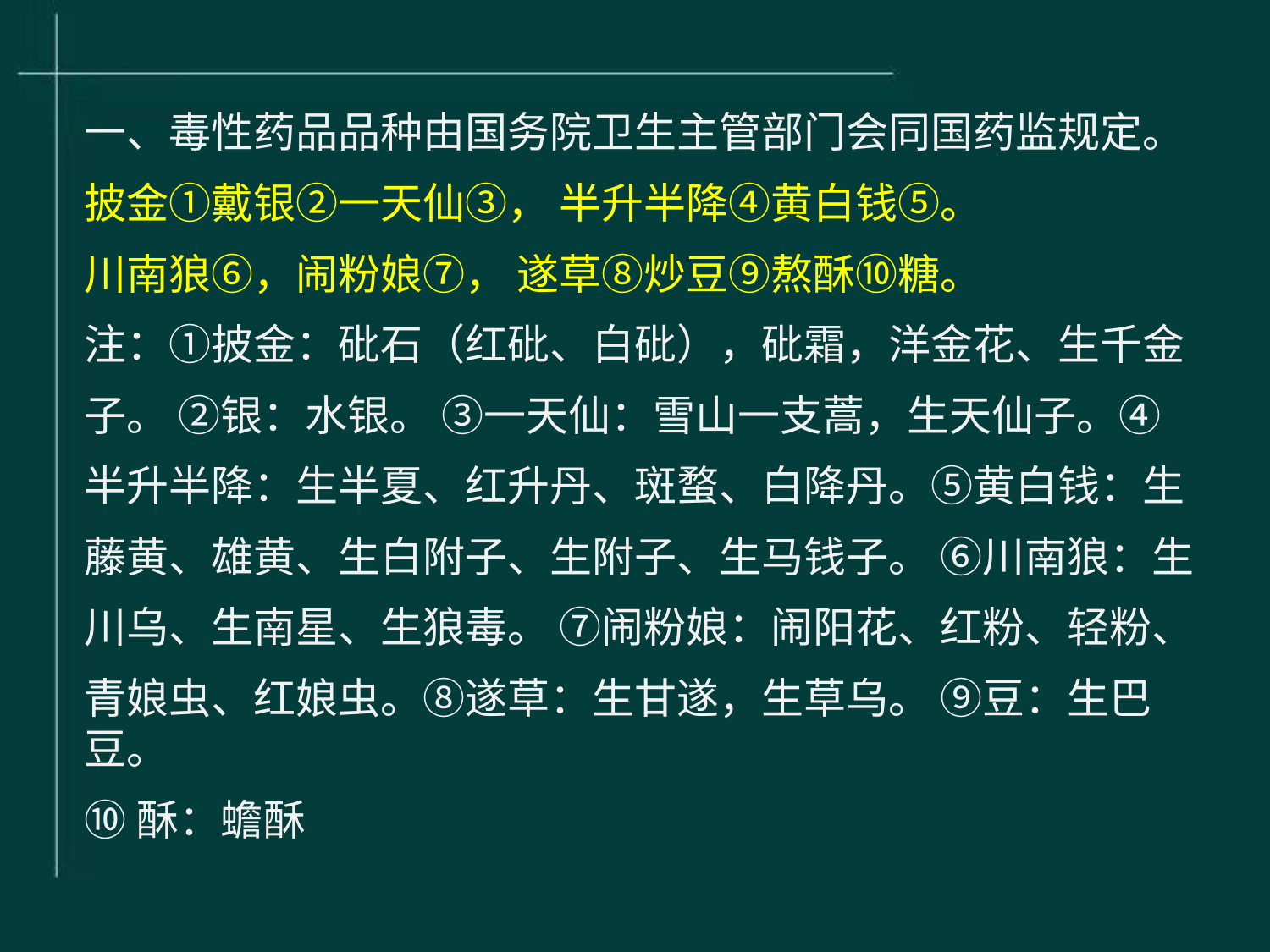

一、毒性药品品种由国务院卫生主管部门会同国药监规定。 披金①戴银②一天仙③， 半升半降④黄白钱⑤。
川南狼⑥，闹粉娘⑦， 遂草⑧炒豆⑨熬酥⑩糖。
注：①披金：砒石（红砒、白砒），砒霜，洋金花、生千金 子。 ②银：水银。 ③一天仙：雪山一支蒿，生天仙子。④  半升半降：生半夏、红升丹、斑蝥、白降丹。⑤黄白钱：生 藤黄、雄黄、生白附子、生附子、生马钱子。 ⑥川南狼：生 川乌、生南星、生狼毒。 ⑦闹粉娘：闹阳花、红粉、轻粉、
青娘虫、红娘虫。⑧遂草：生甘遂，生草乌。 ⑨豆：生巴豆。
⑩酥：蟾酥